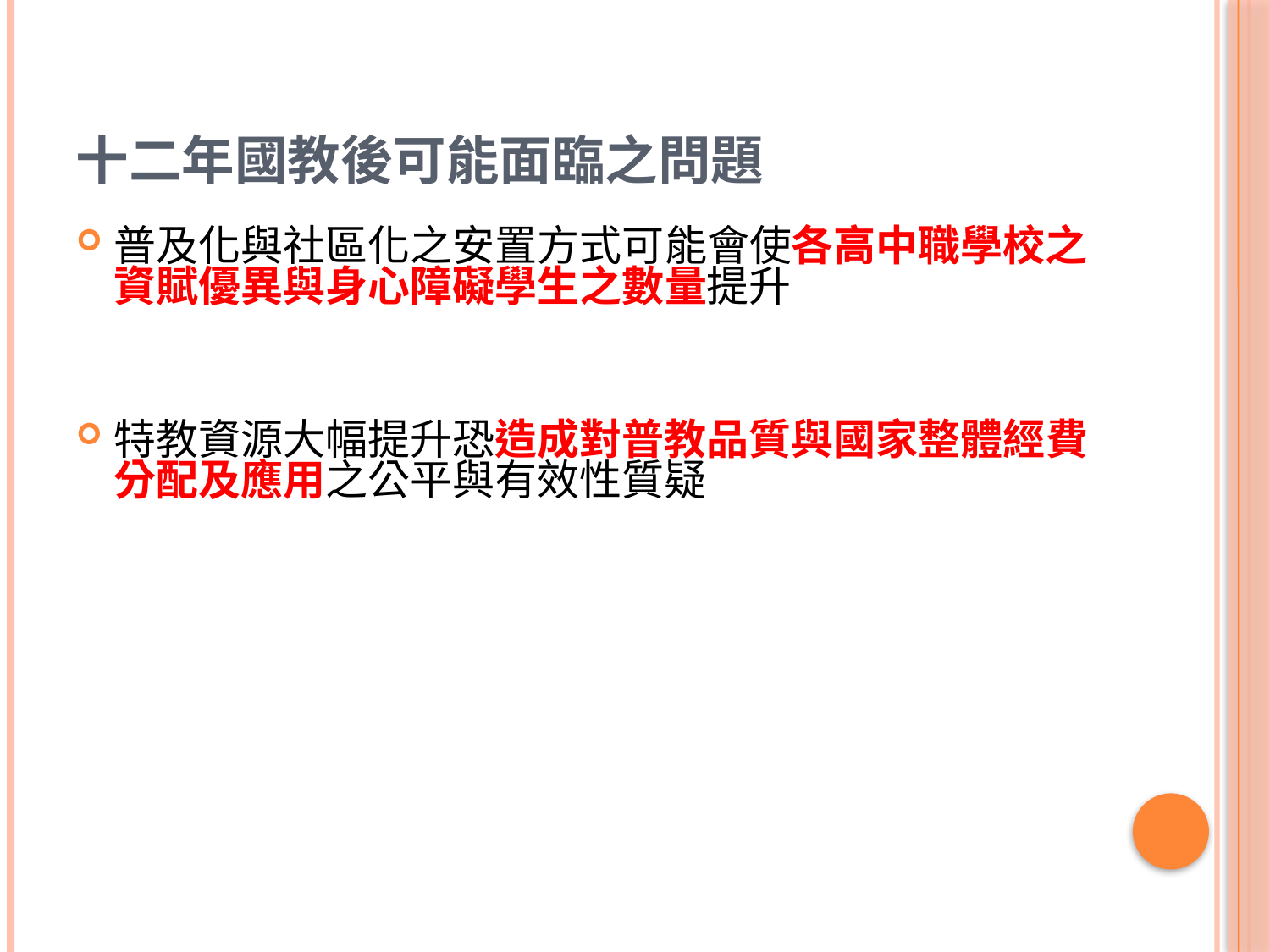

# 十二年國教後可能面臨之問題
普及化與社區化之安置方式可能會使各高中職學校之資賦優異與身心障礙學生之數量提升

特教資源大幅提升恐造成對普教品質與國家整體經費分配及應用之公平與有效性質疑